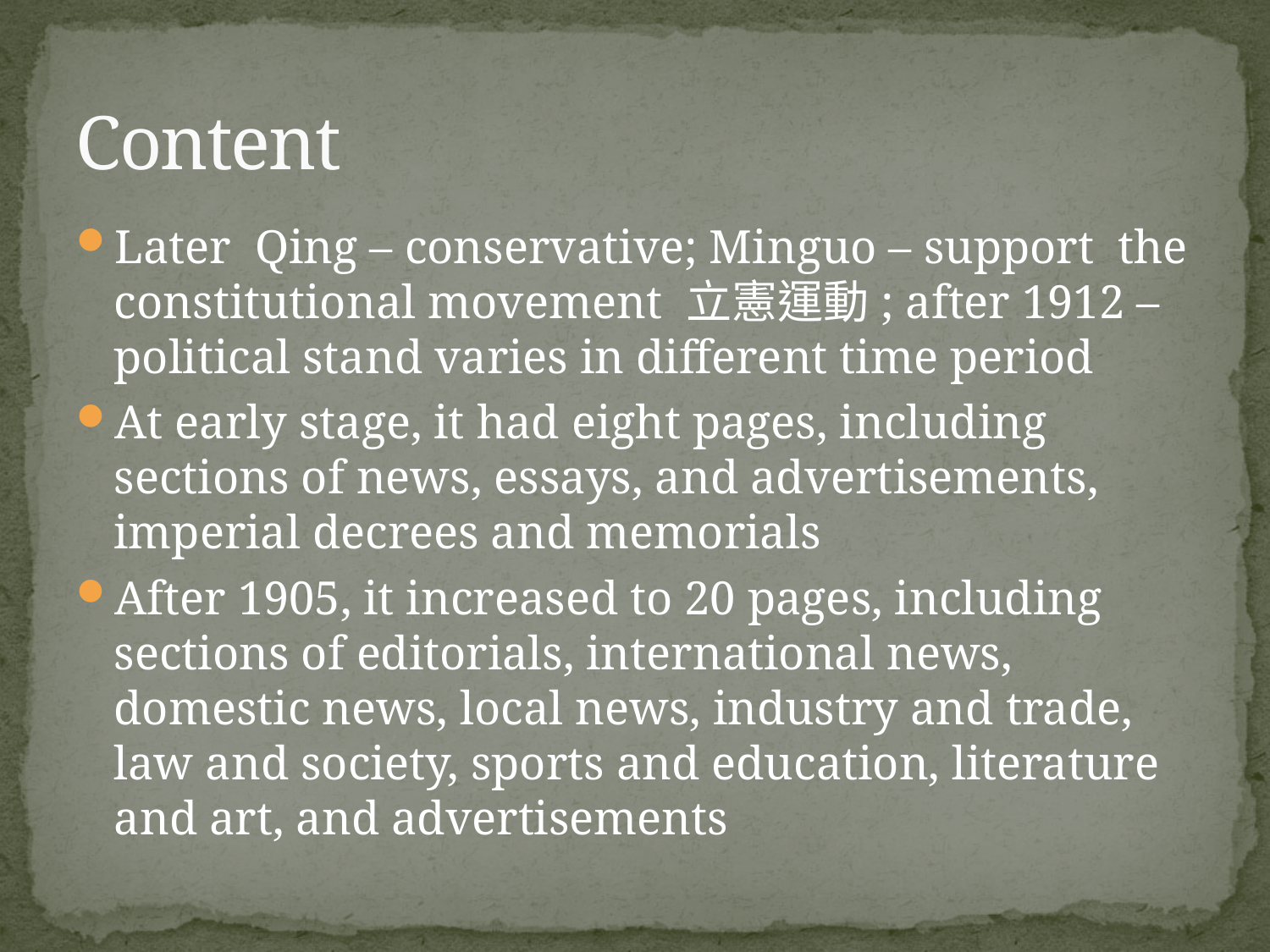

# Content
Later  Qing – conservative; Minguo – support  the constitutional movement 立憲運動; after 1912 – political stand varies in different time period
At early stage, it had eight pages, including sections of news, essays, and advertisements, imperial decrees and memorials
After 1905, it increased to 20 pages, including sections of editorials, international news, domestic news, local news, industry and trade, law and society, sports and education, literature  and art, and advertisements